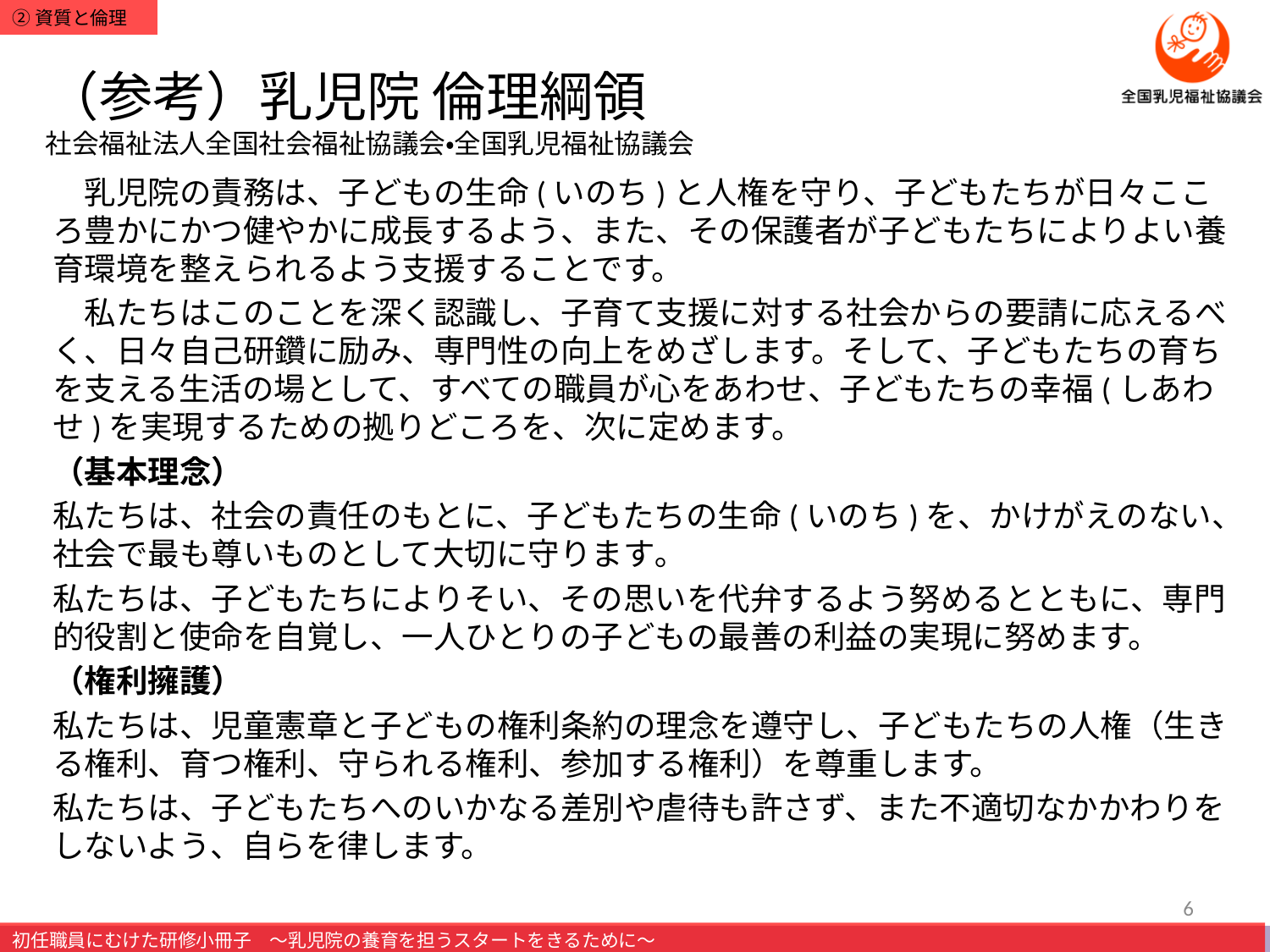

# （参考）乳児院 倫理綱領 社会福祉法人全国社会福祉協議会・全国乳児福祉協議会
　乳児院の責務は、子どもの生命(いのち)と人権を守り、子どもたちが日々こころ豊かにかつ健やかに成長するよう、また、その保護者が子どもたちによりよい養育環境を整えられるよう支援することです。
　私たちはこのことを深く認識し、子育て支援に対する社会からの要請に応えるべく、日々自己研鑽に励み、専門性の向上をめざします。そして、子どもたちの育ちを支える生活の場として、すべての職員が心をあわせ、子どもたちの幸福(しあわせ)を実現するための拠りどころを、次に定めます。
（基本理念）
私たちは、社会の責任のもとに、子どもたちの生命(いのち)を、かけがえのない、社会で最も尊いものとして大切に守ります｡
私たちは、子どもたちによりそい、その思いを代弁するよう努めるとともに、専門的役割と使命を自覚し、一人ひとりの子どもの最善の利益の実現に努めます。
（権利擁護）
私たちは、児童憲章と子どもの権利条約の理念を遵守し、子どもたちの人権（生きる権利、育つ権利、守られる権利、参加する権利）を尊重します。
私たちは、子どもたちへのいかなる差別や虐待も許さず、また不適切なかかわりをしないよう、自らを律します。
6